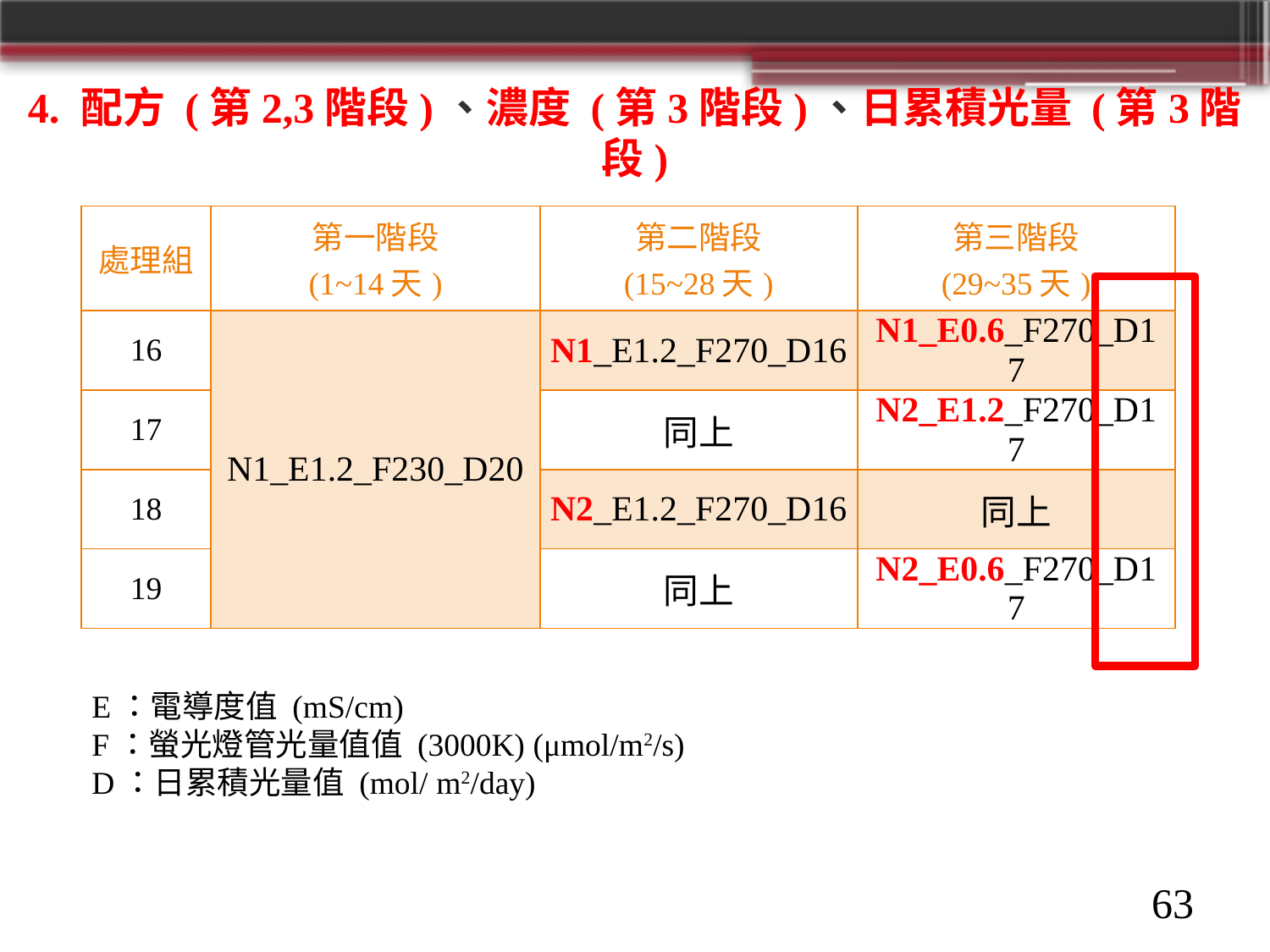

# 4. 配方 (第2,3階段)、濃度 (第3階段)、日累積光量 (第3階段)
| 處理組 | 第一階段 (1~14天) | 第二階段 (15~28天) | 第三階段 (29~35天) |
| --- | --- | --- | --- |
| 16 | N1\_E1.2\_F230\_D20 | N1\_E1.2\_F270\_D16 | N1\_E0.6\_F270\_D17 |
| 17 |  | 同上 | N2\_E1.2\_F270\_D17 |
| 18 |  | N2\_E1.2\_F270\_D16 | 同上 |
| 19 |  | 同上 | N2\_E0.6\_F270\_D17 |

N1：迦南農場配方，N2：花寶1號
E：電導度值 (mS/cm)
F：螢光燈管光量值值 (3000K) (μmol/m2/s)
D：日累積光量值 (mol/ m2/day)
63